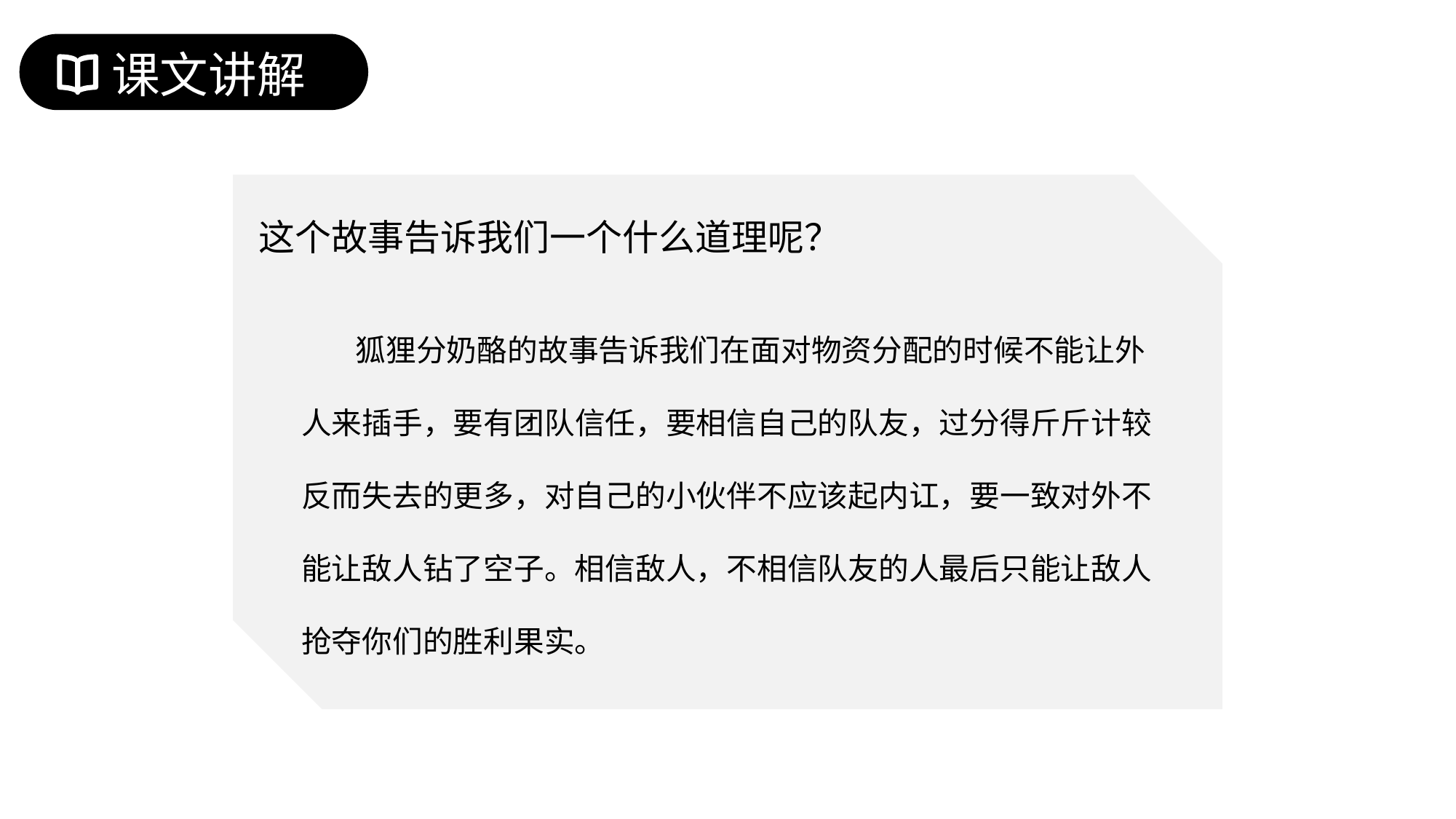

课文讲解

这个故事告诉我们一个什么道理呢？
       狐狸分奶酪的故事告诉我们在面对物资分配的时候不能让外人来插手，要有团队信任，要相信自己的队友，过分得斤斤计较反而失去的更多，对自己的小伙伴不应该起内讧，要一致对外不能让敌人钻了空子。相信敌人，不相信队友的人最后只能让敌人抢夺你们的胜利果实。